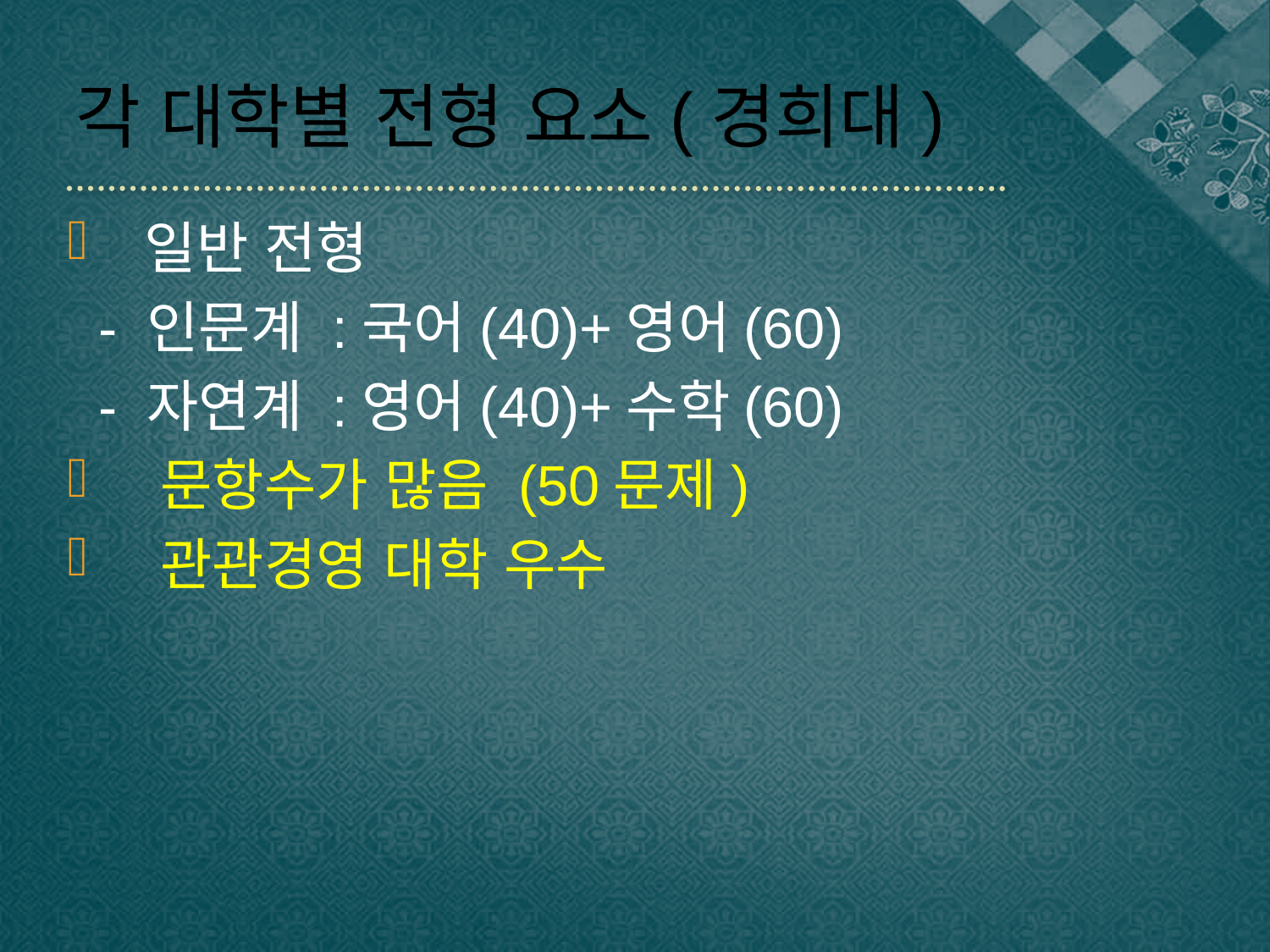

# 각 대학별 전형 요소(경희대)
 일반 전형
  - 인문계 :국어(40)+영어(60)
  - 자연계 :영어(40)+수학(60)
  문항수가 많음 (50문제)
  관관경영 대학 우수